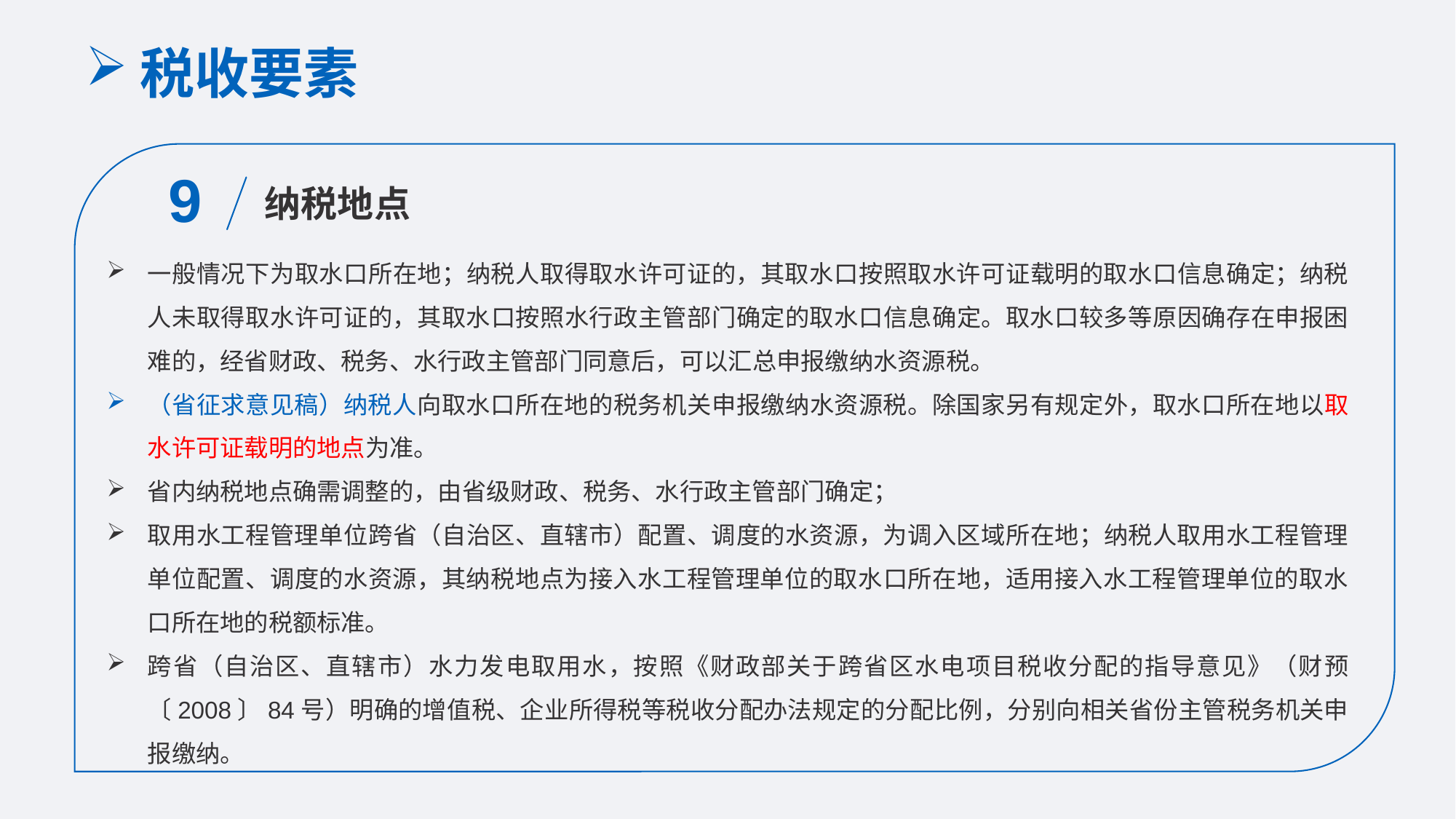

税收要素

9
纳税地点
一般情况下为取水口所在地；纳税人取得取水许可证的，其取水口按照取水许可证载明的取水口信息确定；纳税人未取得取水许可证的，其取水口按照水行政主管部门确定的取水口信息确定。取水口较多等原因确存在申报困难的，经省财政、税务、水行政主管部门同意后，可以汇总申报缴纳水资源税。
（省征求意见稿）纳税人向取水口所在地的税务机关申报缴纳水资源税。除国家另有规定外，取水口所在地以取水许可证载明的地点为准。
省内纳税地点确需调整的，由省级财政、税务、水行政主管部门确定；
取用水工程管理单位跨省（自治区、直辖市）配置、调度的水资源，为调入区域所在地；纳税人取用水工程管理单位配置、调度的水资源，其纳税地点为接入水工程管理单位的取水口所在地，适用接入水工程管理单位的取水口所在地的税额标准。
跨省（自治区、直辖市）水力发电取用水，按照《财政部关于跨省区水电项目税收分配的指导意见》（财预〔2008〕84号）明确的增值税、企业所得税等税收分配办法规定的分配比例，分别向相关省份主管税务机关申报缴纳。